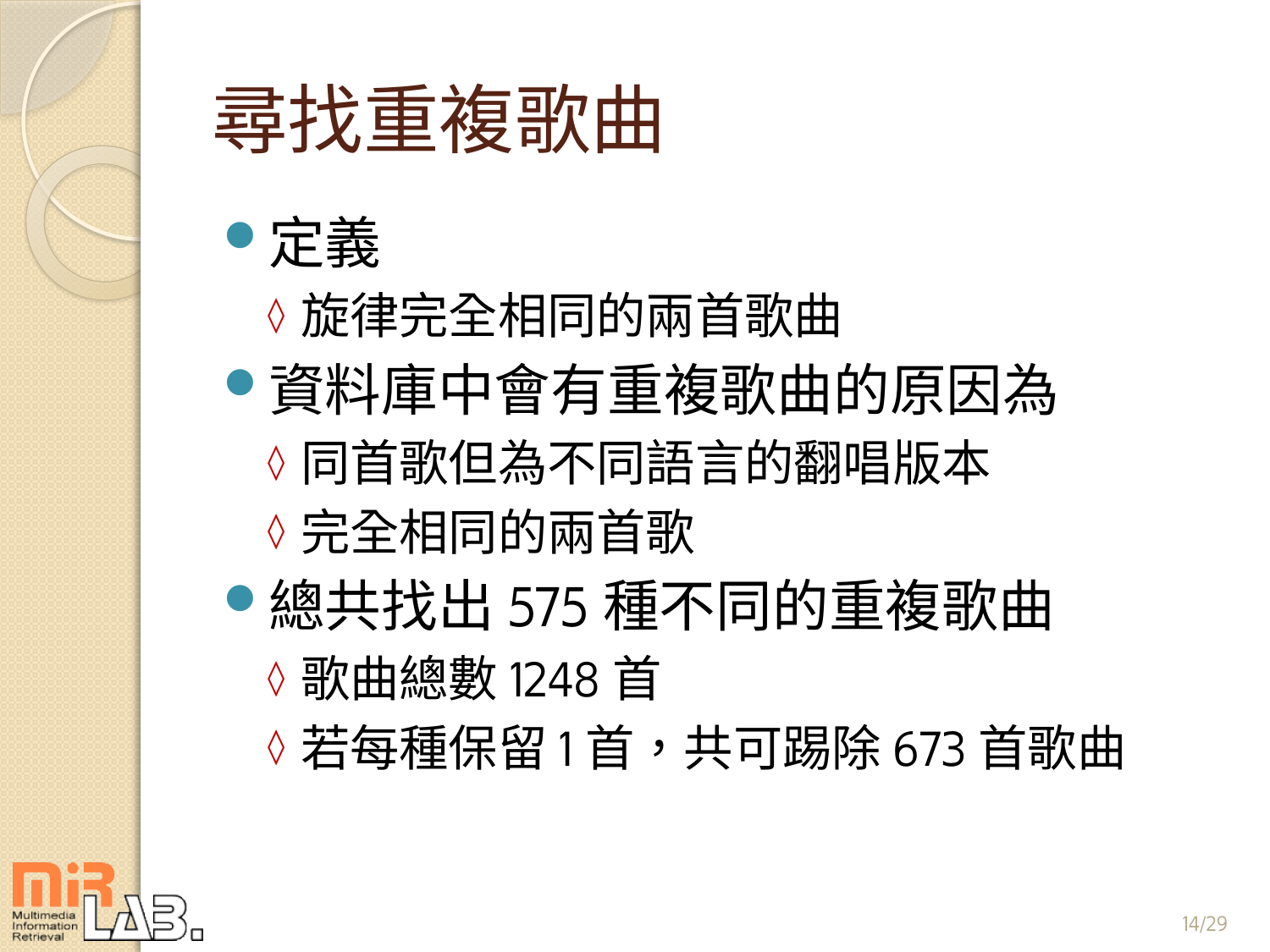

# 尋找重複歌曲
定義
旋律完全相同的兩首歌曲
資料庫中會有重複歌曲的原因為
同首歌但為不同語言的翻唱版本
完全相同的兩首歌
總共找出575種不同的重複歌曲
歌曲總數1248首
若每種保留1首，共可踢除673首歌曲